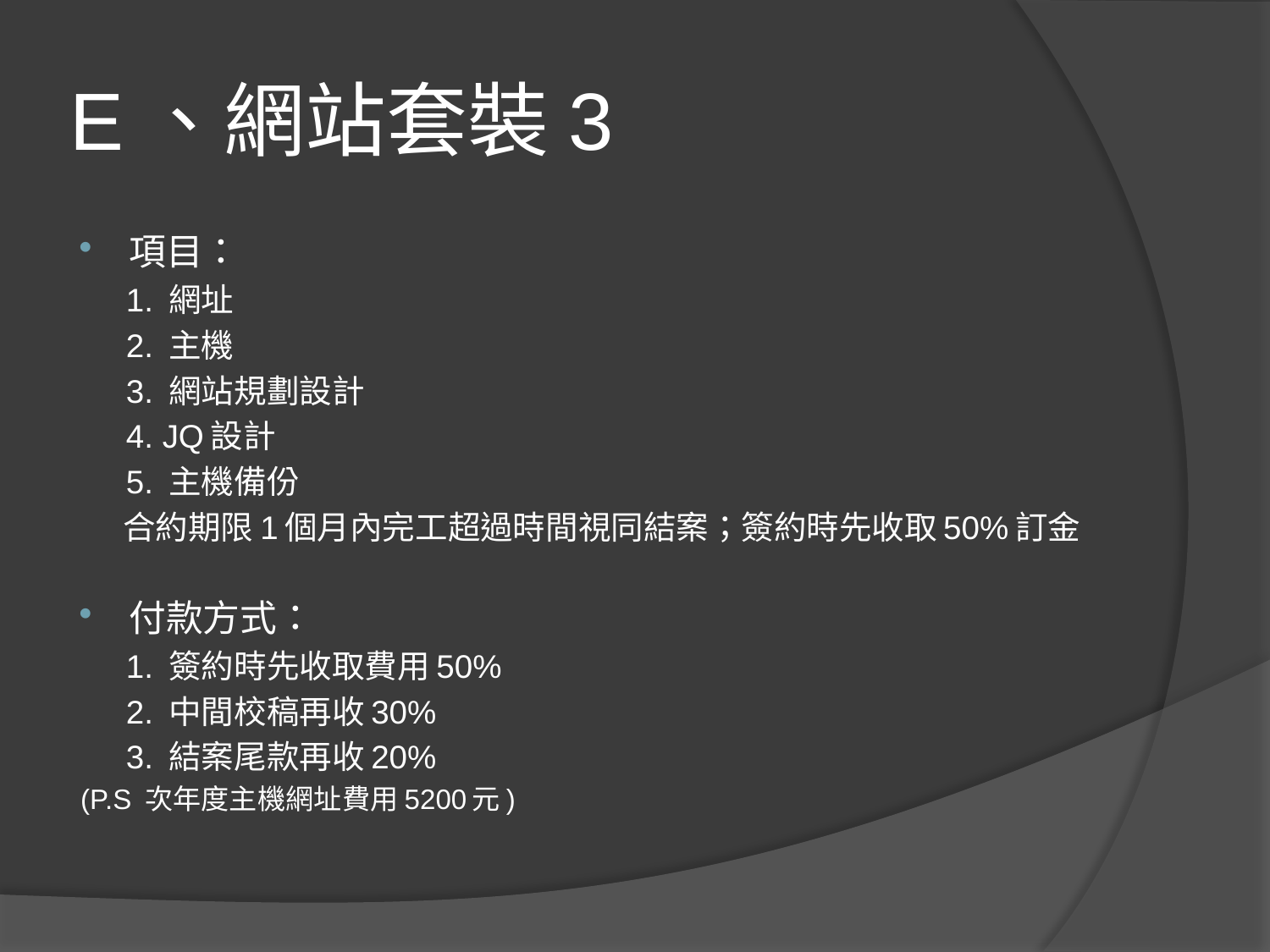

# E、網站套裝3
項目：
     1. 網址
     2. 主機
     3. 網站規劃設計
     4. JQ設計
     5. 主機備份
     合約期限1個月內完工超過時間視同結案；簽約時先收取50%訂金

付款方式：
     1. 簽約時先收取費用50%
     2. 中間校稿再收30%
     3. 結案尾款再收20%
(P.S 次年度主機網址費用5200元)